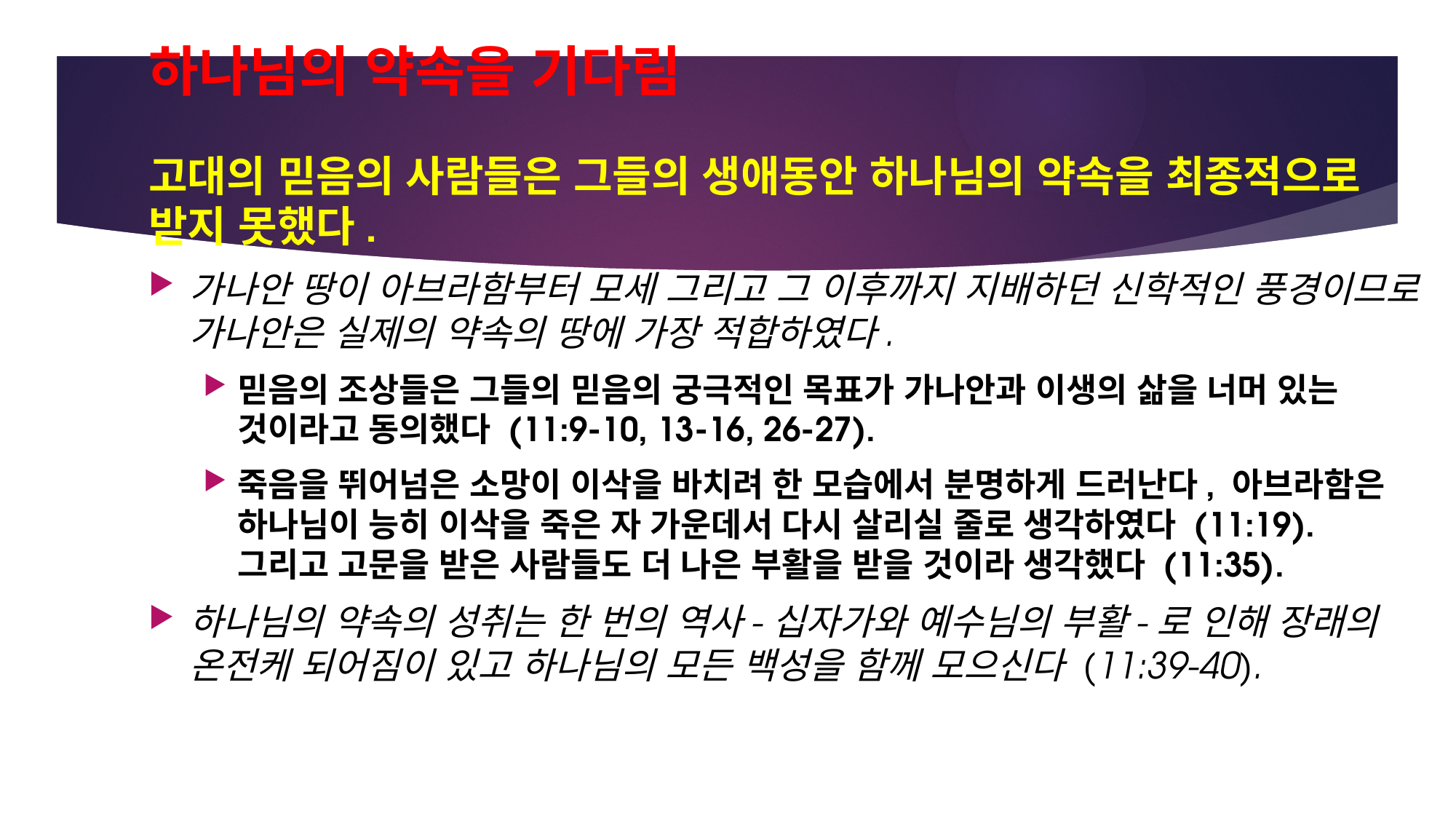

# 하나님의 약속을 기다림
고대의 믿음의 사람들은 그들의 생애동안 하나님의 약속을 최종적으로 받지 못했다.
가나안 땅이 아브라함부터 모세 그리고 그 이후까지 지배하던 신학적인 풍경이므로 가나안은 실제의 약속의 땅에 가장 적합하였다.
믿음의 조상들은 그들의 믿음의 궁극적인 목표가 가나안과 이생의 삶을 너머 있는 것이라고 동의했다 (11:9-10, 13-16, 26-27).
죽음을 뛰어넘은 소망이 이삭을 바치려 한 모습에서 분명하게 드러난다, 아브라함은 하나님이 능히 이삭을 죽은 자 가운데서 다시 살리실 줄로 생각하였다 (11:19). 그리고 고문을 받은 사람들도 더 나은 부활을 받을 것이라 생각했다 (11:35).
하나님의 약속의 성취는 한 번의 역사-십자가와 예수님의 부활-로 인해 장래의 온전케 되어짐이 있고 하나님의 모든 백성을 함께 모으신다 (11:39-40).